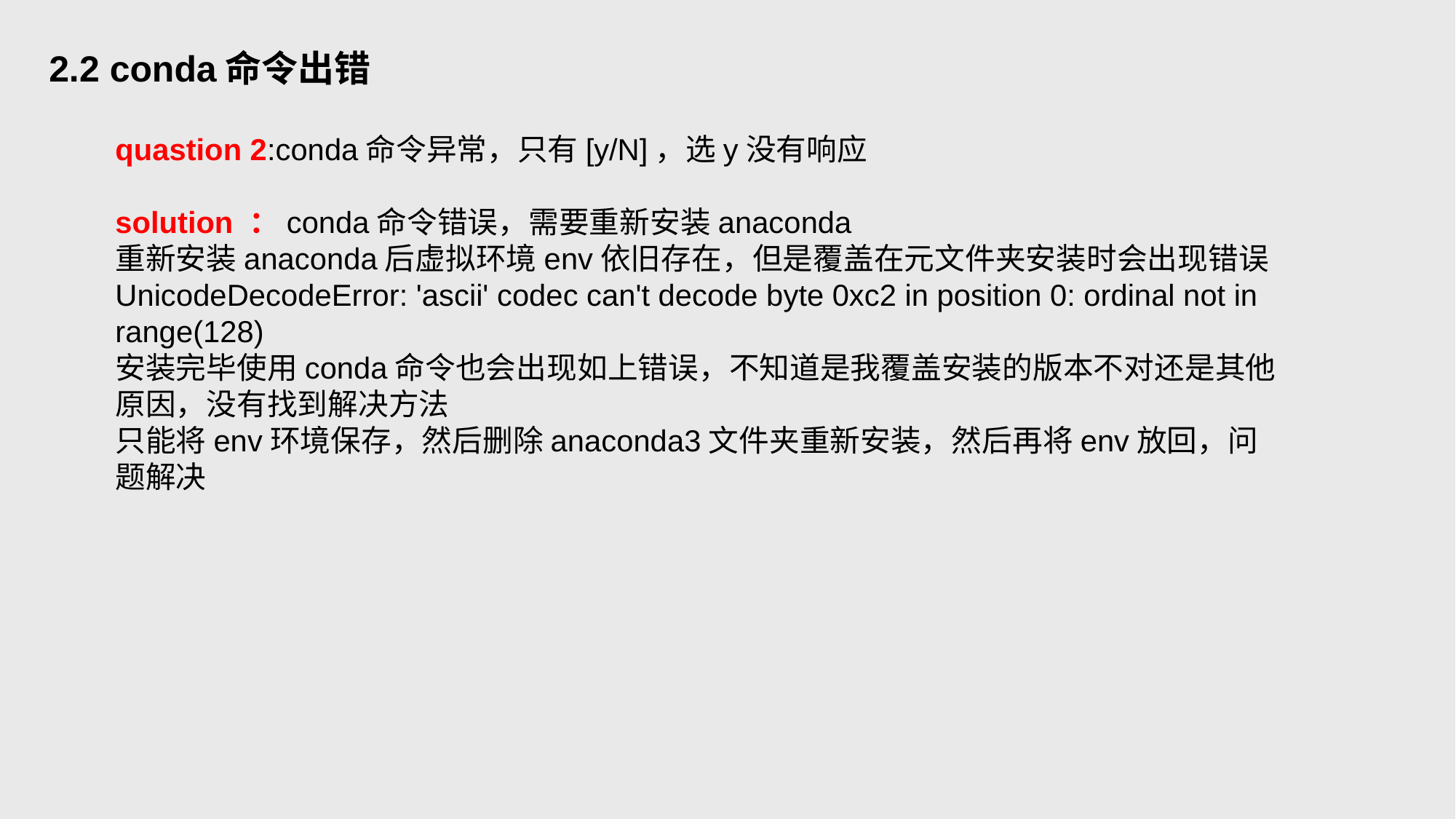

2.2 conda命令出错
quastion 2:conda命令异常，只有[y/N]，选y没有响应

solution ：conda命令错误，需要重新安装anaconda
重新安装anaconda后虚拟环境env依旧存在，但是覆盖在元文件夹安装时会出现错误
UnicodeDecodeError: 'ascii' codec can't decode byte 0xc2 in position 0: ordinal not in range(128)
安装完毕使用conda命令也会出现如上错误，不知道是我覆盖安装的版本不对还是其他原因，没有找到解决方法
只能将env环境保存，然后删除anaconda3文件夹重新安装，然后再将env放回，问题解决